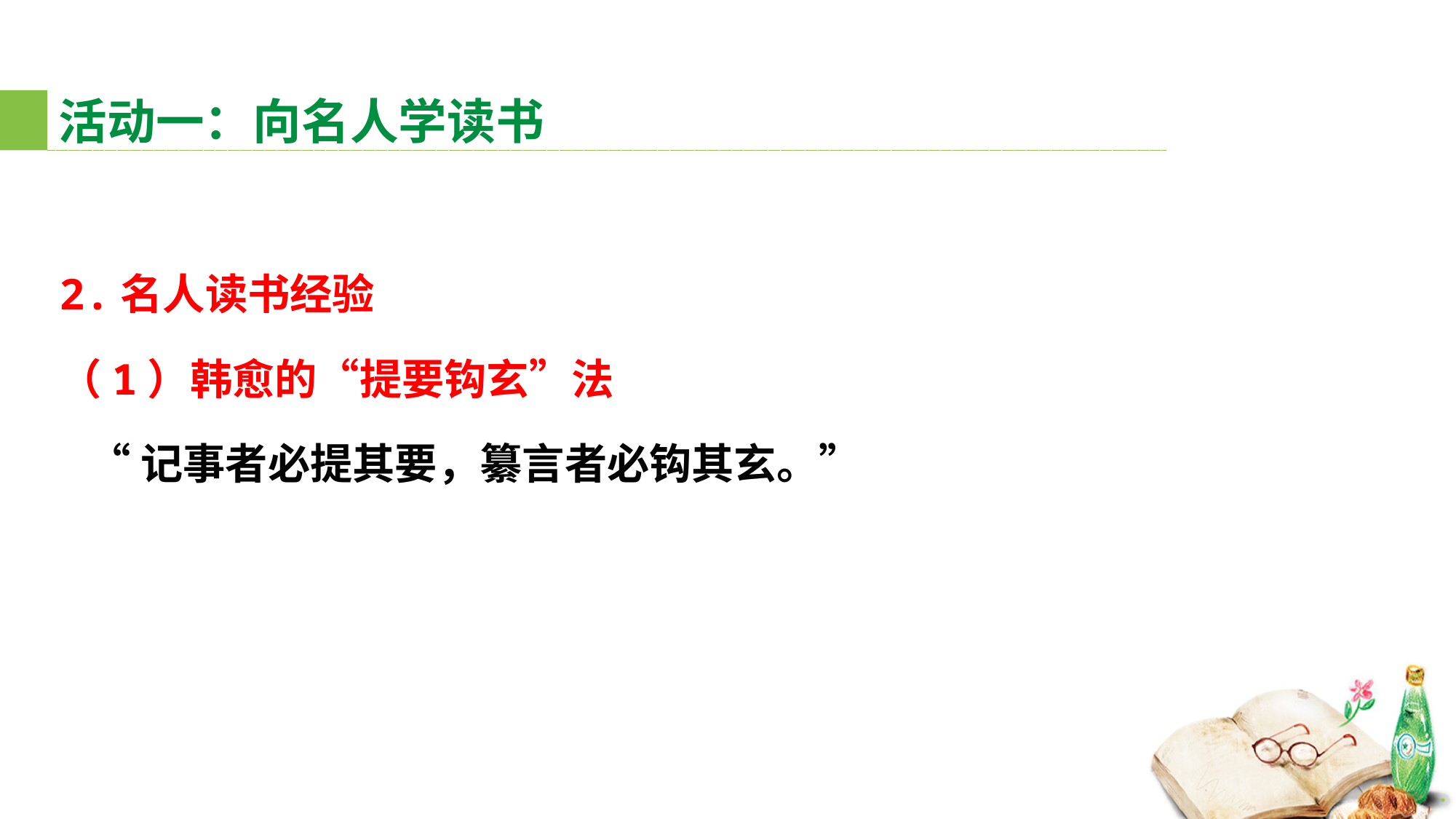

# 活动一：向名人学读书
2.名人读书经验
（1）韩愈的“提要钩玄”法
   “记事者必提其要，纂言者必钩其玄。”